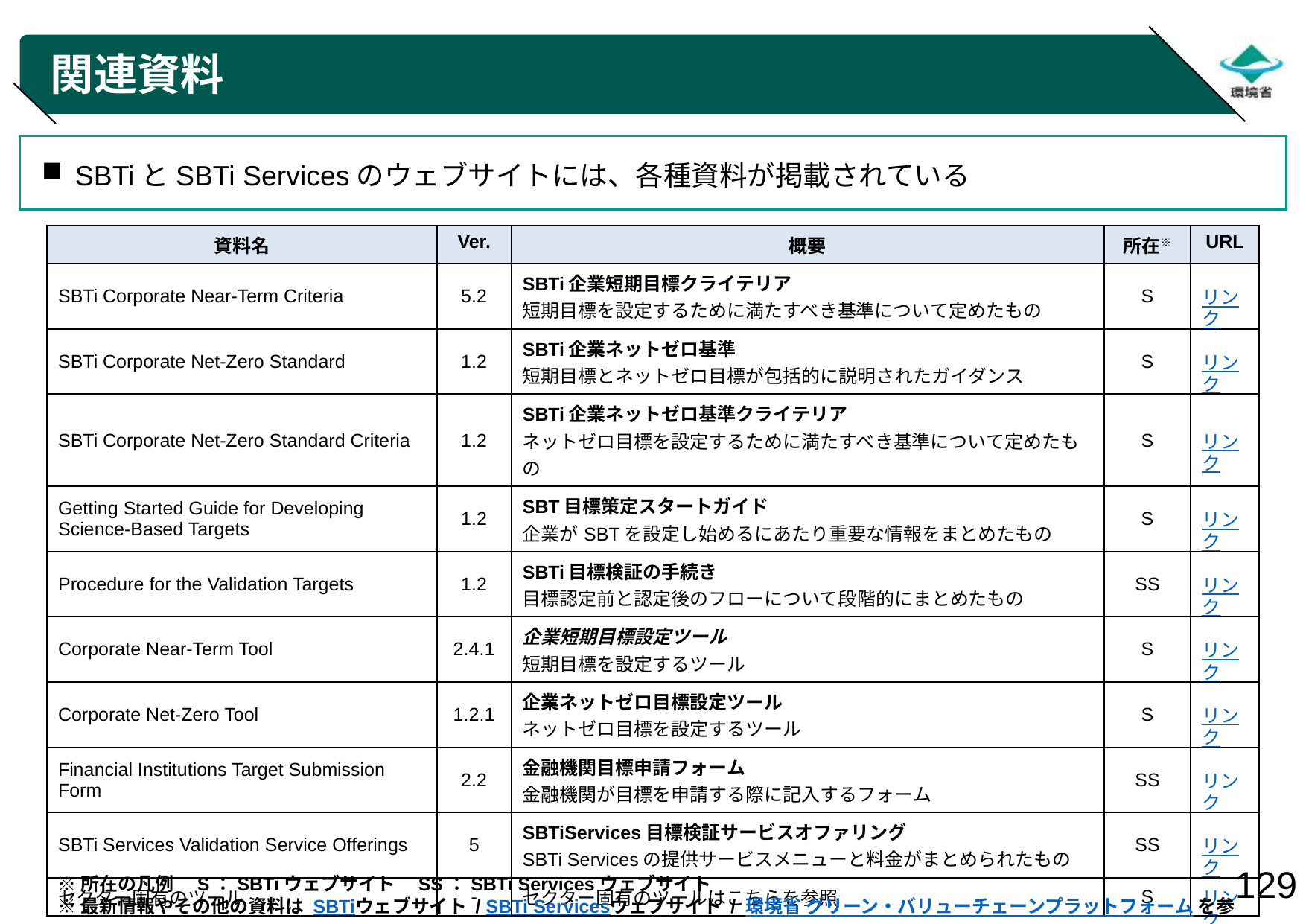

# 関連資料
SBTiとSBTi Servicesのウェブサイトには、各種資料が掲載されている
| 資料名 | Ver. | 概要 | 所在※ | URL |
| --- | --- | --- | --- | --- |
| SBTi Corporate Near-Term Criteria | 5.2 | SBTi企業短期目標クライテリア 短期目標を設定するために満たすべき基準について定めたもの | S | リンク |
| SBTi Corporate Net-Zero Standard | 1.2 | SBTi企業ネットゼロ基準 短期目標とネットゼロ目標が包括的に説明されたガイダンス | S | リンク |
| SBTi Corporate Net-Zero Standard Criteria | 1.2 | SBTi企業ネットゼロ基準クライテリア ネットゼロ目標を設定するために満たすべき基準について定めたもの | S | リンク |
| Getting Started Guide for Developing Science-Based Targets | 1.2 | SBT目標策定スタートガイド 企業がSBTを設定し始めるにあたり重要な情報をまとめたもの | S | リンク |
| Procedure for the Validation Targets | 1.2 | SBTi目標検証の手続き 目標認定前と認定後のフローについて段階的にまとめたもの | SS | リンク |
| Corporate Near-Term Tool | 2.4.1 | 企業短期目標設定ツール 短期目標を設定するツール | S | リンク |
| Corporate Net-Zero Tool | 1.2.1 | 企業ネットゼロ目標設定ツール ネットゼロ目標を設定するツール | S | リンク |
| Financial Institutions Target Submission Form | 2.2 | 金融機関目標申請フォーム 金融機関が目標を申請する際に記入するフォーム | SS | リンク |
| SBTi Services Validation Service Offerings | 5 | SBTiServices目標検証サービスオファリング SBTi Servicesの提供サービスメニューと料金がまとめられたもの | SS | リンク |
| セクター固有のツール | - | セクター固有のツールはこちらを参照 | S | リンク |
※所在の凡例　S：SBTiウェブサイト　SS：SBTi Servicesウェブサイト
※最新情報やその他の資料は SBTiウェブサイト / SBTi Servicesウェブサイト / 環境省 グリーン・バリューチェーンプラットフォーム を参照